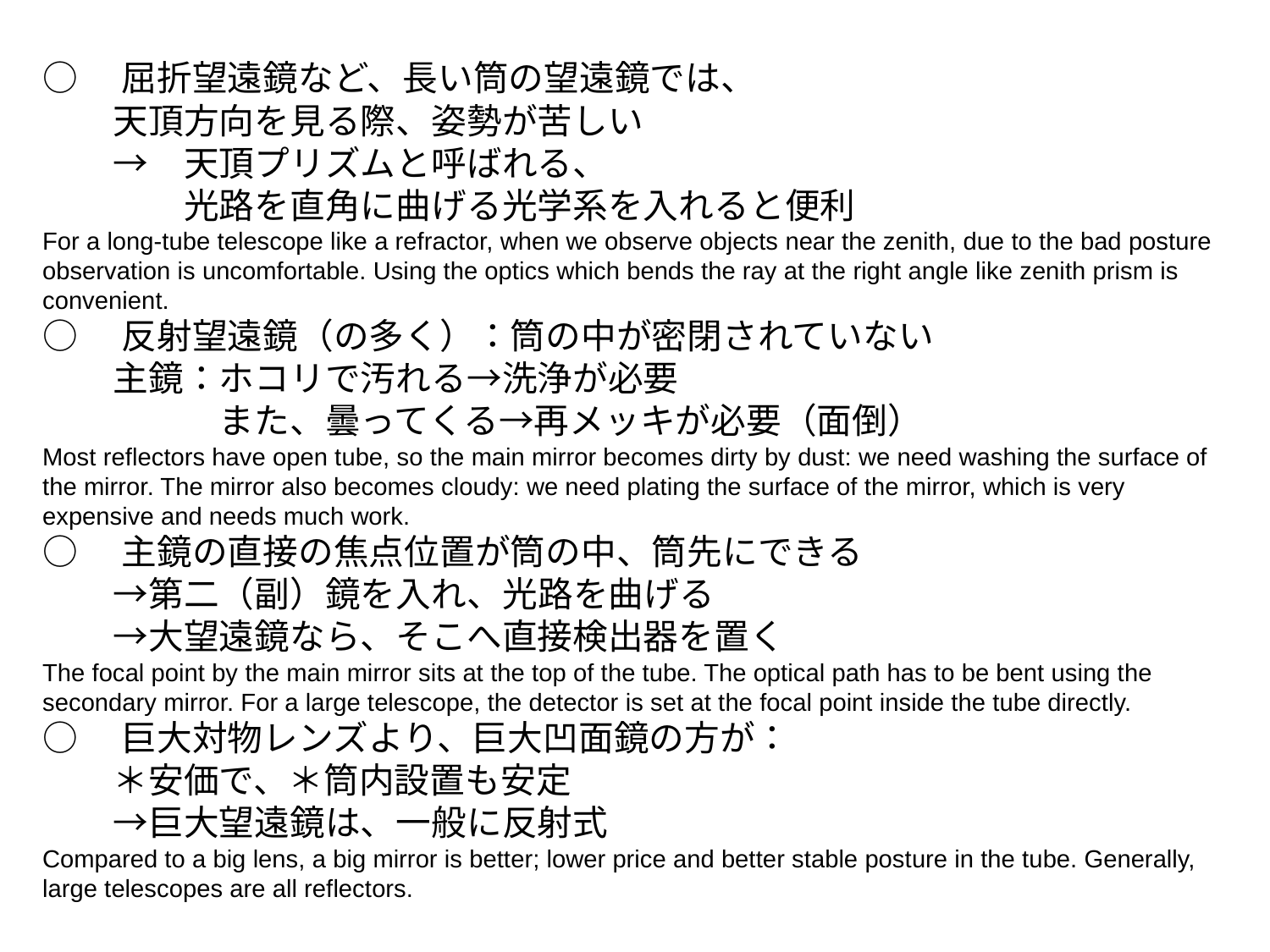

○　屈折望遠鏡など、長い筒の望遠鏡では、
　　天頂方向を見る際、姿勢が苦しい
　　→　天頂プリズムと呼ばれる、
　　　　光路を直角に曲げる光学系を入れると便利
For a long-tube telescope like a refractor, when we observe objects near the zenith, due to the bad posture observation is uncomfortable. Using the optics which bends the ray at the right angle like zenith prism is convenient.
○　反射望遠鏡（の多く）：筒の中が密閉されていない
　　主鏡：ホコリで汚れる→洗浄が必要
　　　　　また、曇ってくる→再メッキが必要（面倒）
Most reflectors have open tube, so the main mirror becomes dirty by dust: we need washing the surface of the mirror. The mirror also becomes cloudy: we need plating the surface of the mirror, which is very expensive and needs much work.
○　主鏡の直接の焦点位置が筒の中、筒先にできる
　　→第二（副）鏡を入れ、光路を曲げる
　　→大望遠鏡なら、そこへ直接検出器を置く
The focal point by the main mirror sits at the top of the tube. The optical path has to be bent using the secondary mirror. For a large telescope, the detector is set at the focal point inside the tube directly.
○　巨大対物レンズより、巨大凹面鏡の方が：
　　＊安価で、＊筒内設置も安定
　　→巨大望遠鏡は、一般に反射式
Compared to a big lens, a big mirror is better; lower price and better stable posture in the tube. Generally, large telescopes are all reflectors.